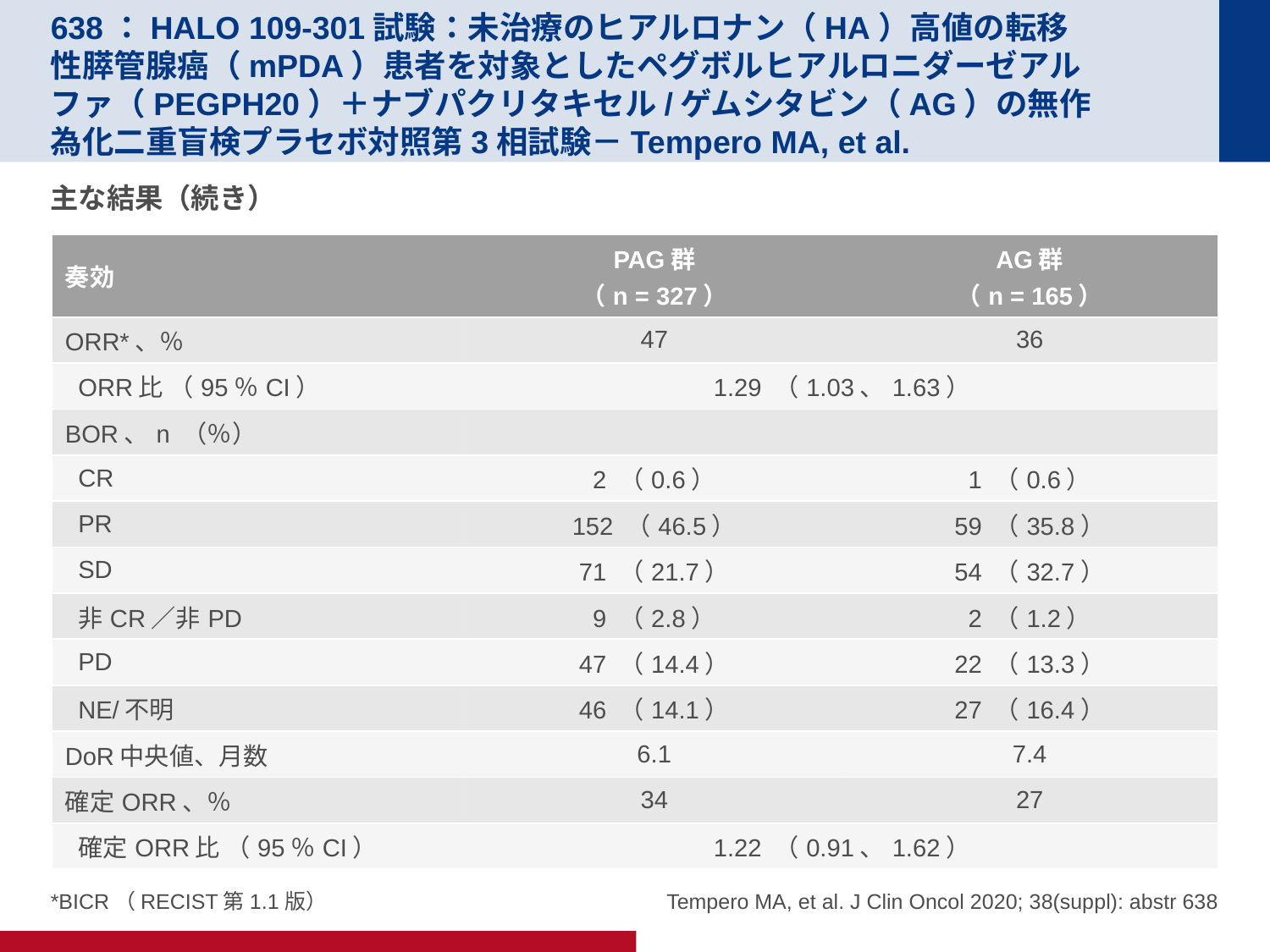

# 638：HALO 109-301試験：未治療のヒアルロナン（HA）高値の転移性膵管腺癌（mPDA）患者を対象としたペグボルヒアルロニダーゼアルファ（PEGPH20）＋ナブパクリタキセル/ゲムシタビン（AG）の無作為化二重盲検プラセボ対照第3相試験－Tempero MA, et al.
主な結果（続き）
| 奏効 | PAG群 （n = 327） | AG群 （n = 165） |
| --- | --- | --- |
| ORR\*、％ | 47 | 36 |
| ORR比 （95％CI） | 1.29 （1.03、1.63） |  |
| BOR、n （％） |  |  |
| CR | 2 （0.6） | 1 （0.6） |
| PR | 152 （46.5） | 59 （35.8） |
| SD | 71 （21.7） | 54 （32.7） |
| 非CR／非PD | 9 （2.8） | 2 （1.2） |
| PD | 47 （14.4） | 22 （13.3） |
| NE/不明 | 46 （14.1） | 27 （16.4） |
| DoR中央値、月数 | 6.1 | 7.4 |
| 確定ORR、％ | 34 | 27 |
| 確定ORR比 （95％CI） | 1.22 （0.91、1.62） |  |
*BICR（RECIST第1.1版）
Tempero MA, et al. J Clin Oncol 2020; 38(suppl): abstr 638